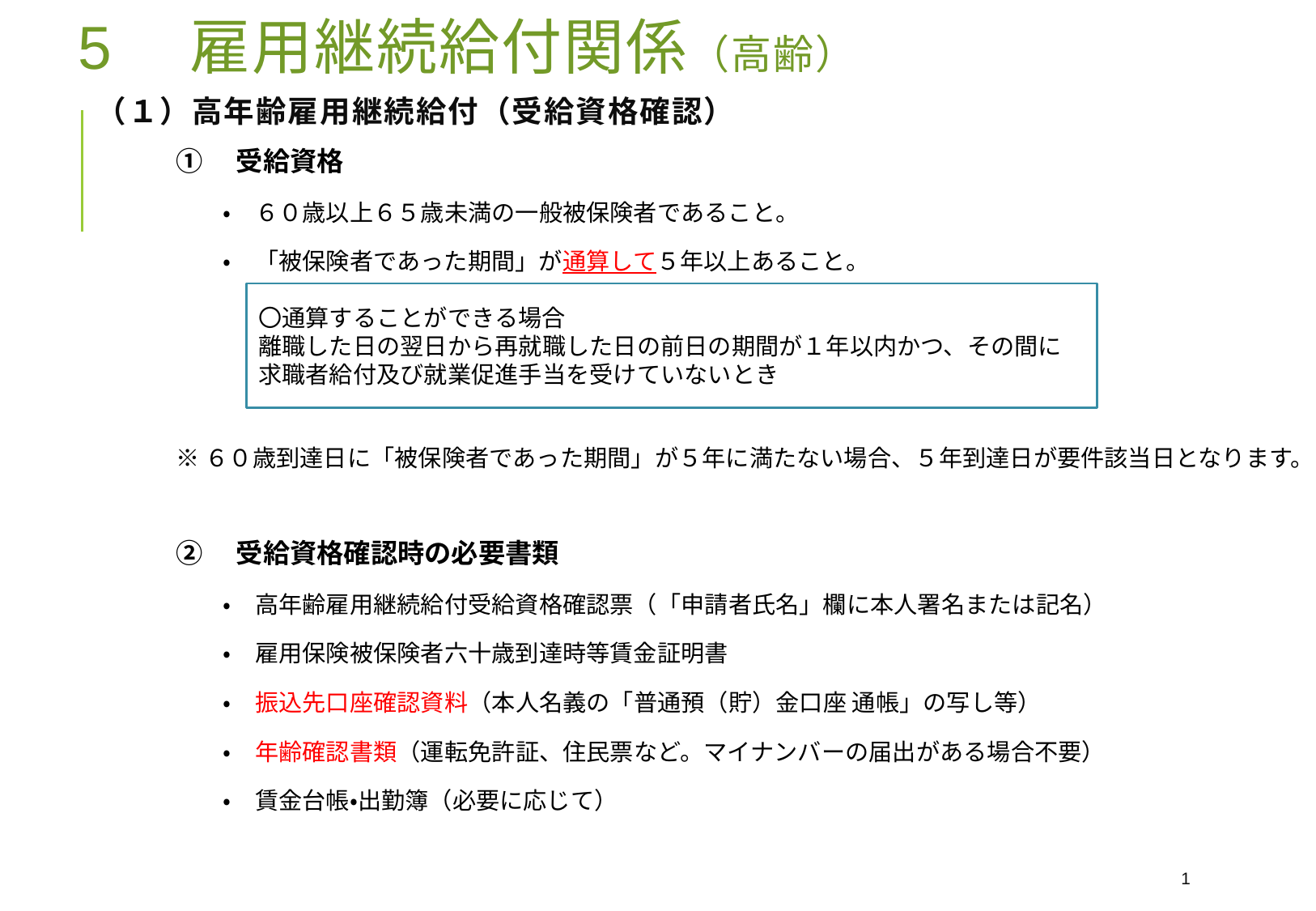

5　雇用継続給付関係（高齢）
# （１）高年齢雇用継続給付（受給資格確認）
①　受給資格
　　・　６０歳以上６５歳未満の一般被保険者であること。
　　・　「被保険者であった期間」が通算して５年以上あること。

※６０歳到達日に「被保険者であった期間」が５年に満たない場合、５年到達日が要件該当日となります。
〇通算することができる場合
離職した日の翌日から再就職した日の前日の期間が１年以内かつ、その間に求職者給付及び就業促進手当を受けていないとき
②　受給資格確認時の必要書類
　　・　高年齢雇用継続給付受給資格確認票（「申請者氏名」欄に本人署名または記名）
　　・　雇用保険被保険者六十歳到達時等賃金証明書
　　・　振込先口座確認資料（本人名義の「普通預（貯）金口座 通帳」の写し等）
　　・　年齢確認書類（運転免許証、住民票など。マイナンバーの届出がある場合不要）
　　・　賃金台帳・出勤簿（必要に応じて）

1